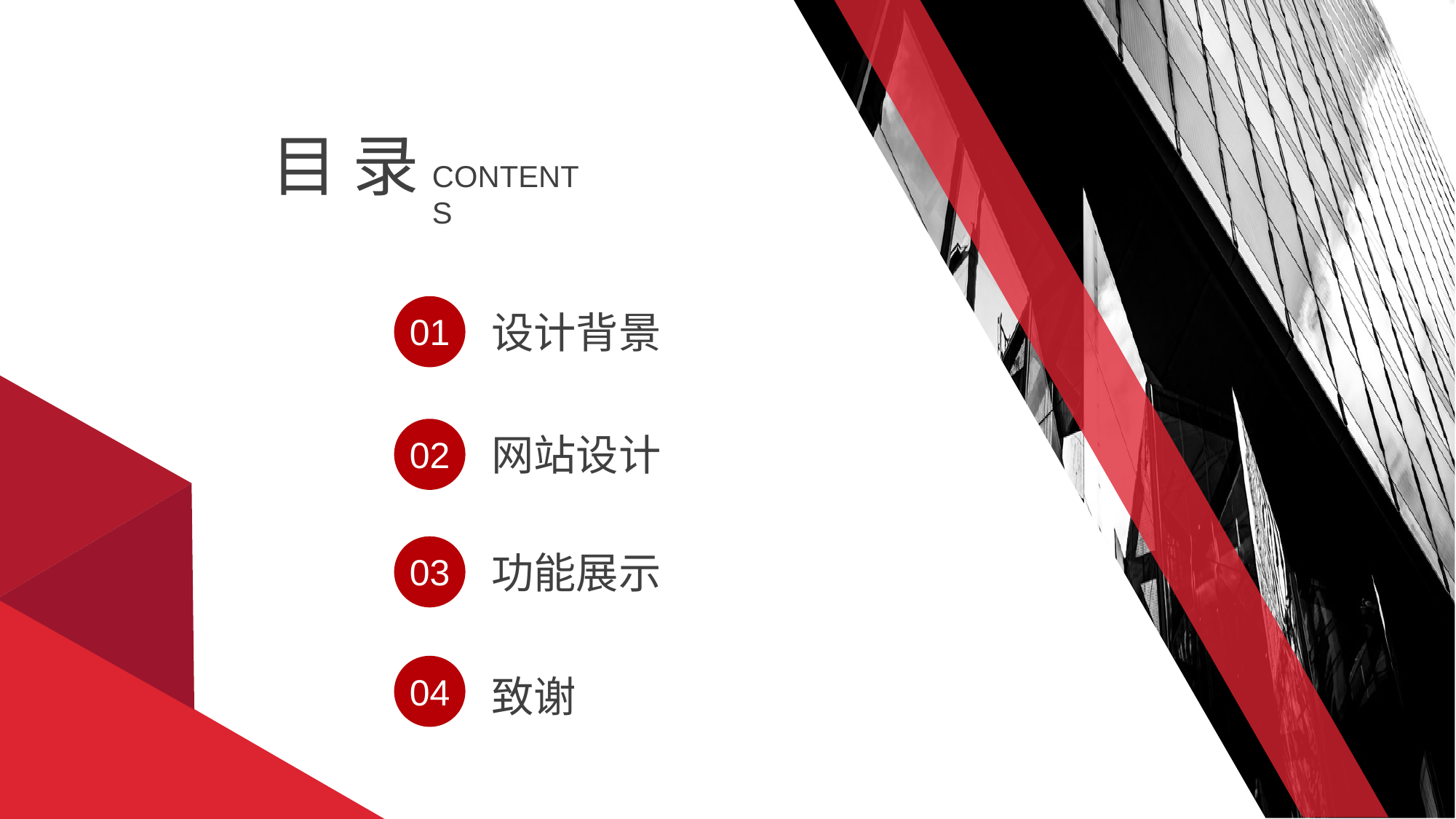

目 录
CONTENTS

01

02

03

04
设计背景
网站设计
功能展示
致谢